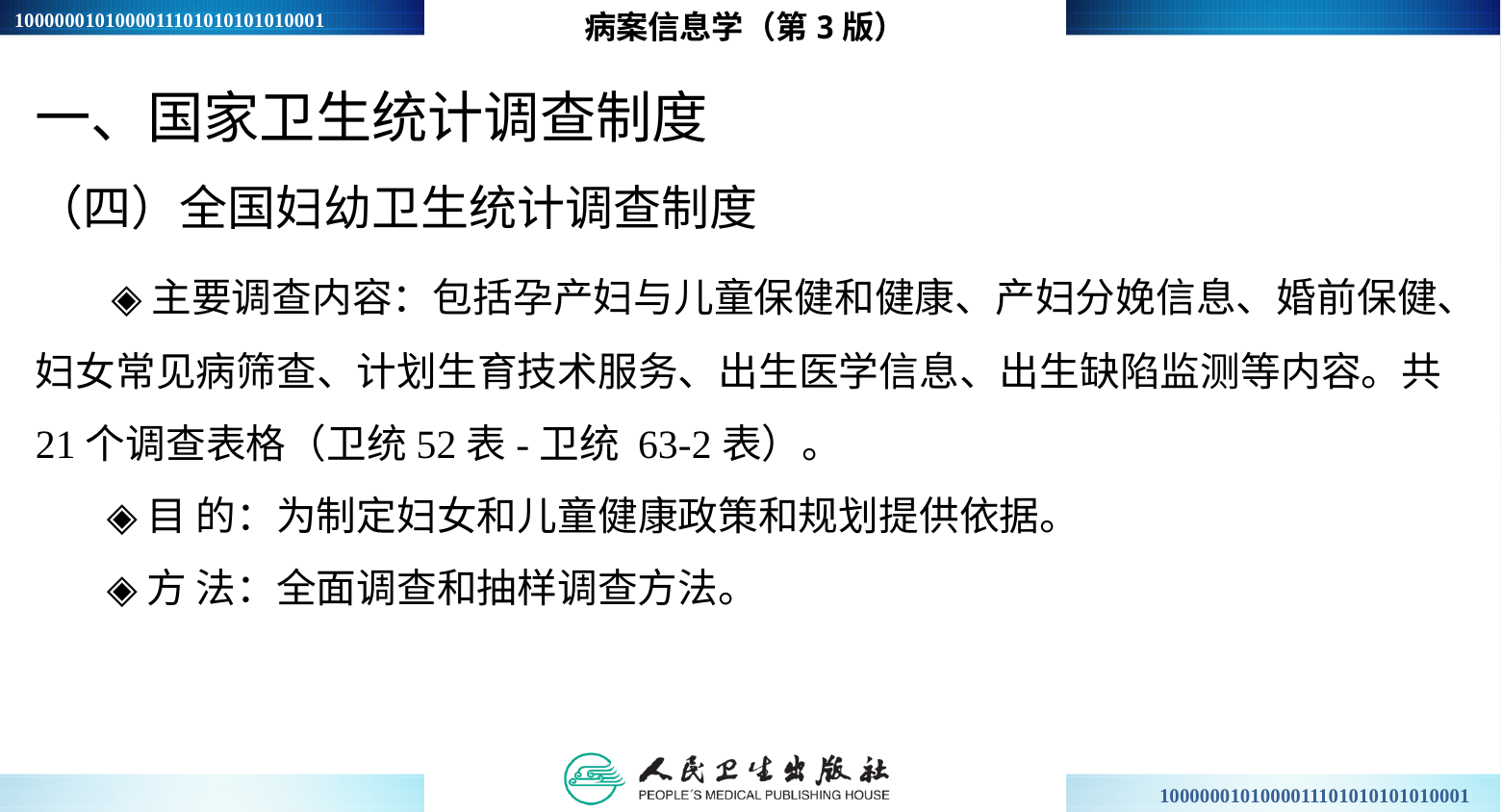

病案信息学（第3版）
一、国家卫生统计调查制度
（四）全国妇幼卫生统计调查制度
       ◈主要调查内容：包括孕产妇与儿童保健和健康、产妇分娩信息、婚前保健、妇女常见病筛查、计划生育技术服务、出生医学信息、出生缺陷监测等内容。共21个调查表格（卫统52表-卫统 63-2表）。
        ◈目 的：为制定妇女和儿童健康政策和规划提供依据。
        ◈方 法：全面调查和抽样调查方法。